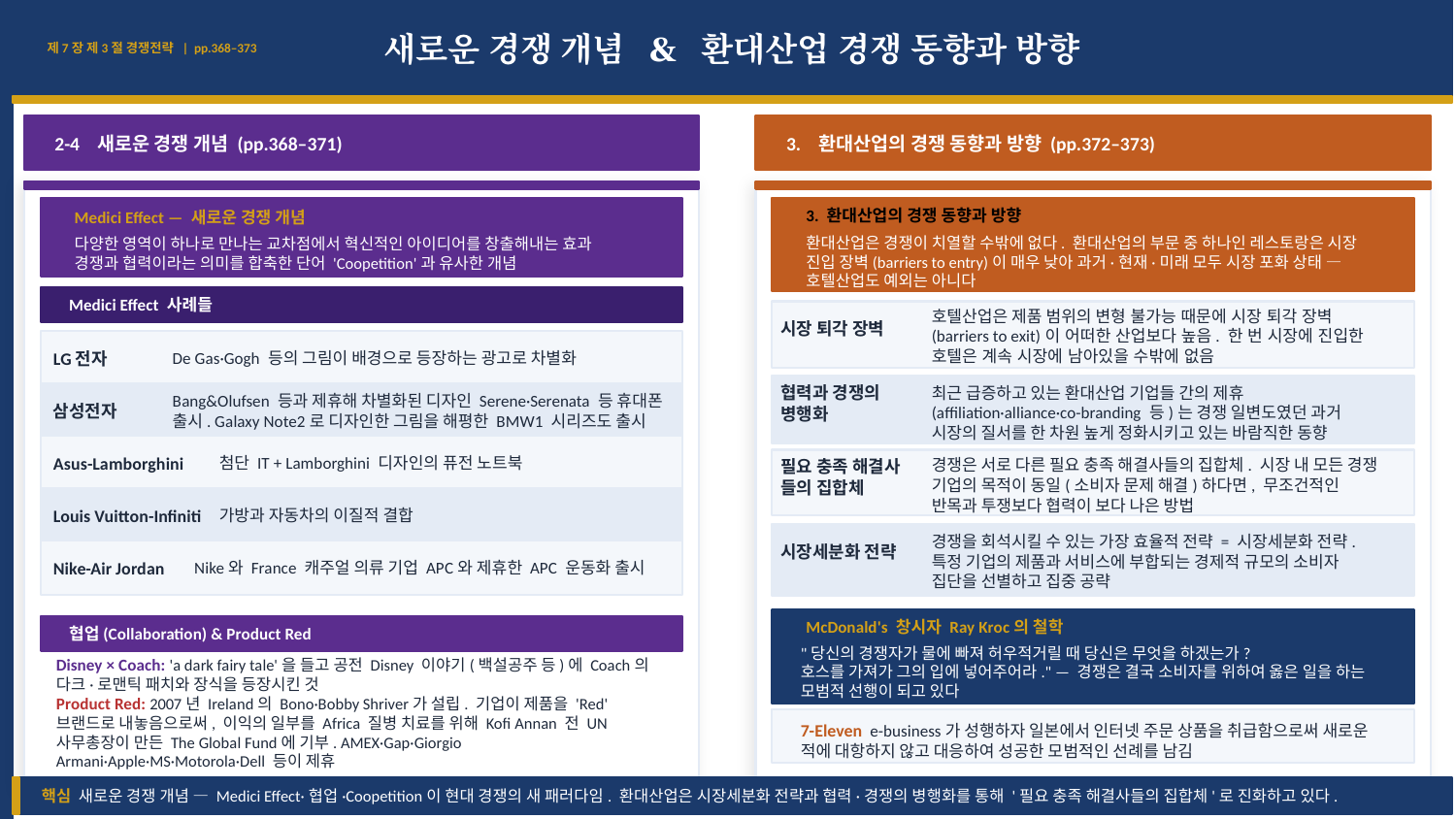

제7장 제3절 경쟁전략  |  pp.368–373
새로운 경쟁 개념  &  환대산업 경쟁 동향과 방향

2-4   새로운 경쟁 개념 (pp.368–371)

3.   환대산업의 경쟁 동향과 방향 (pp.372–373)

3. 환대산업의 경쟁 동향과 방향
Medici Effect — 새로운 경쟁 개념
환대산업은 경쟁이 치열할 수밖에 없다. 환대산업의 부문 중 하나인 레스토랑은 시장 진입 장벽(barriers to entry)이 매우 낮아 과거·현재·미래 모두 시장 포화 상태 — 호텔산업도 예외는 아니다
다양한 영역이 하나로 만나는 교차점에서 혁신적인 아이디어를 창출해내는 효과
경쟁과 협력이라는 의미를 합축한 단어 'Coopetition'과 유사한 개념

Medici Effect 사례들

시장 퇴각 장벽
호텔산업은 제품 범위의 변형 불가능 때문에 시장 퇴각 장벽(barriers to exit)이 어떠한 산업보다 높음. 한 번 시장에 진입한 호텔은 계속 시장에 남아있을 수밖에 없음

LG전자
De Gas·Gogh 등의 그림이 배경으로 등장하는 광고로 차별화

협력과 경쟁의
병행화
최근 급증하고 있는 환대산업 기업들 간의 제휴(affiliation·alliance·co-branding 등)는 경쟁 일변도였던 과거 시장의 질서를 한 차원 높게 정화시키고 있는 바람직한 동향

삼성전자
Bang&Olufsen 등과 제휴해 차별화된 디자인 Serene·Serenata 등 휴대폰 출시. Galaxy Note2로 디자인한 그림을 해평한 BMW1 시리즈도 출시

Asus-Lamborghini
첨단 IT + Lamborghini 디자인의 퓨전 노트북

경쟁은 서로 다른 필요 충족 해결사들의 집합체. 시장 내 모든 경쟁 기업의 목적이 동일(소비자 문제 해결)하다면, 무조건적인 반목과 투쟁보다 협력이 보다 나은 방법
필요 충족 해결사
들의 집합체

Louis Vuitton-Infiniti
가방과 자동차의 이질적 결합

시장세분화 전략
경쟁을 회석시킬 수 있는 가장 효율적 전략 = 시장세분화 전략. 특정 기업의 제품과 서비스에 부합되는 경제적 규모의 소비자 집단을 선별하고 집중 공략

Nike-Air Jordan
Nike와 France 캐주얼 의류 기업 APC와 제휴한 APC 운동화 출시

McDonald's 창시자 Ray Kroc의 철학

협업(Collaboration) & Product Red
"당신의 경쟁자가 물에 빠져 허우적거릴 때 당신은 무엇을 하겠는가?
호스를 가져가 그의 입에 넣어주어라." — 경쟁은 결국 소비자를 위하여 옳은 일을 하는 모범적 선행이 되고 있다
Disney × Coach: 'a dark fairy tale'을 들고 공전 Disney 이야기(백설공주 등)에 Coach의 다크·로맨틱 패치와 장식을 등장시킨 것
Product Red: 2007년 Ireland의 Bono·Bobby Shriver가 설립. 기업이 제품을 'Red' 브랜드로 내놓음으로써, 이익의 일부를 Africa 질병 치료를 위해 Kofi Annan 전 UN 사무총장이 만든 The Global Fund에 기부. AMEX·Gap·Giorgio Armani·Apple·MS·Motorola·Dell 등이 제휴

7-Eleven  e-business가 성행하자 일본에서 인터넷 주문 상품을 취급함으로써 새로운 적에 대항하지 않고 대응하여 성공한 모범적인 선례를 남김

핵심  새로운 경쟁 개념 — Medici Effect·협업·Coopetition이 현대 경쟁의 새 패러다임. 환대산업은 시장세분화 전략과 협력·경쟁의 병행화를 통해 '필요 충족 해결사들의 집합체'로 진화하고 있다.